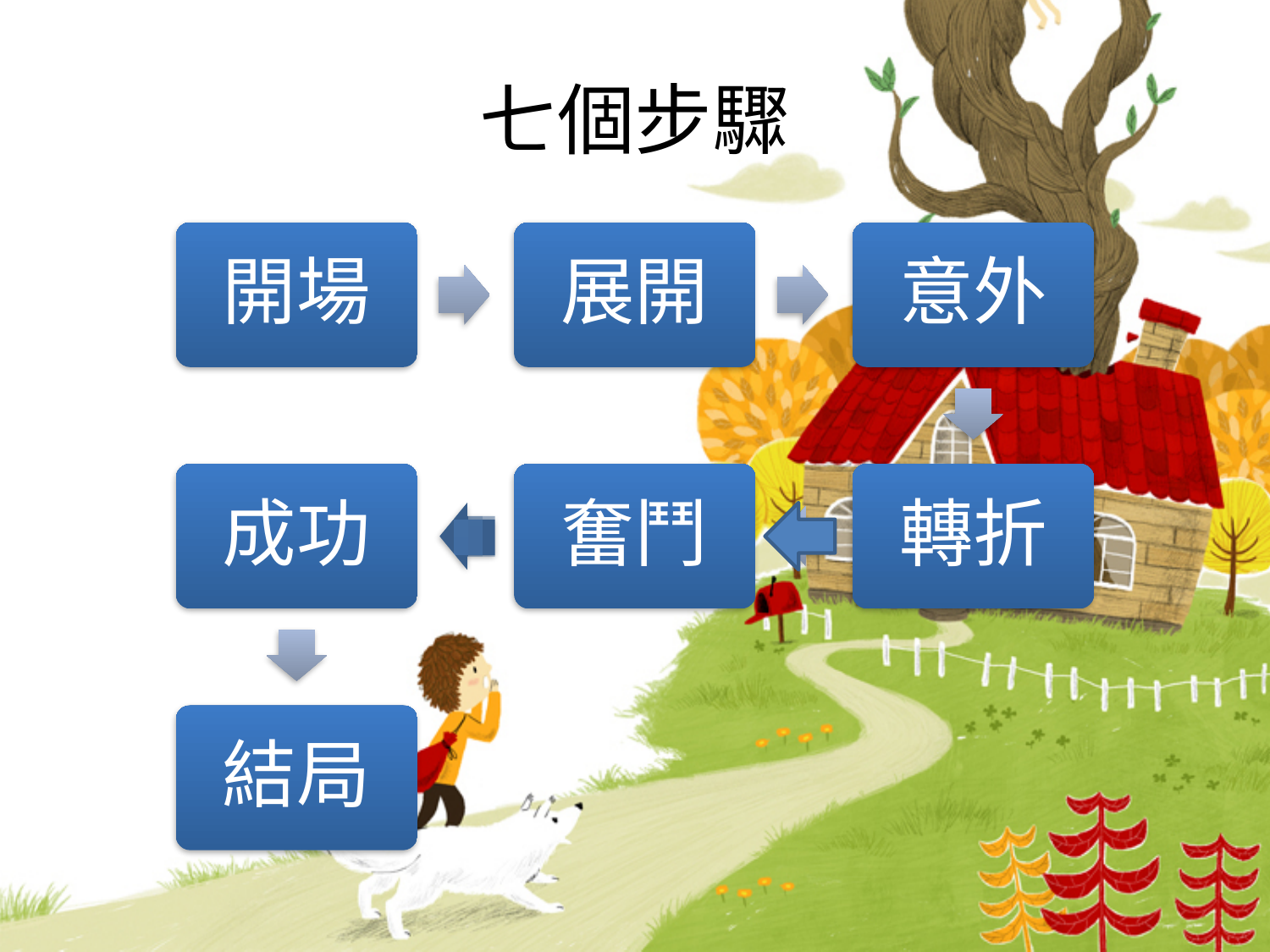

# 七個步驟
開場

展開

意外

轉折

奮鬥

成功

結局